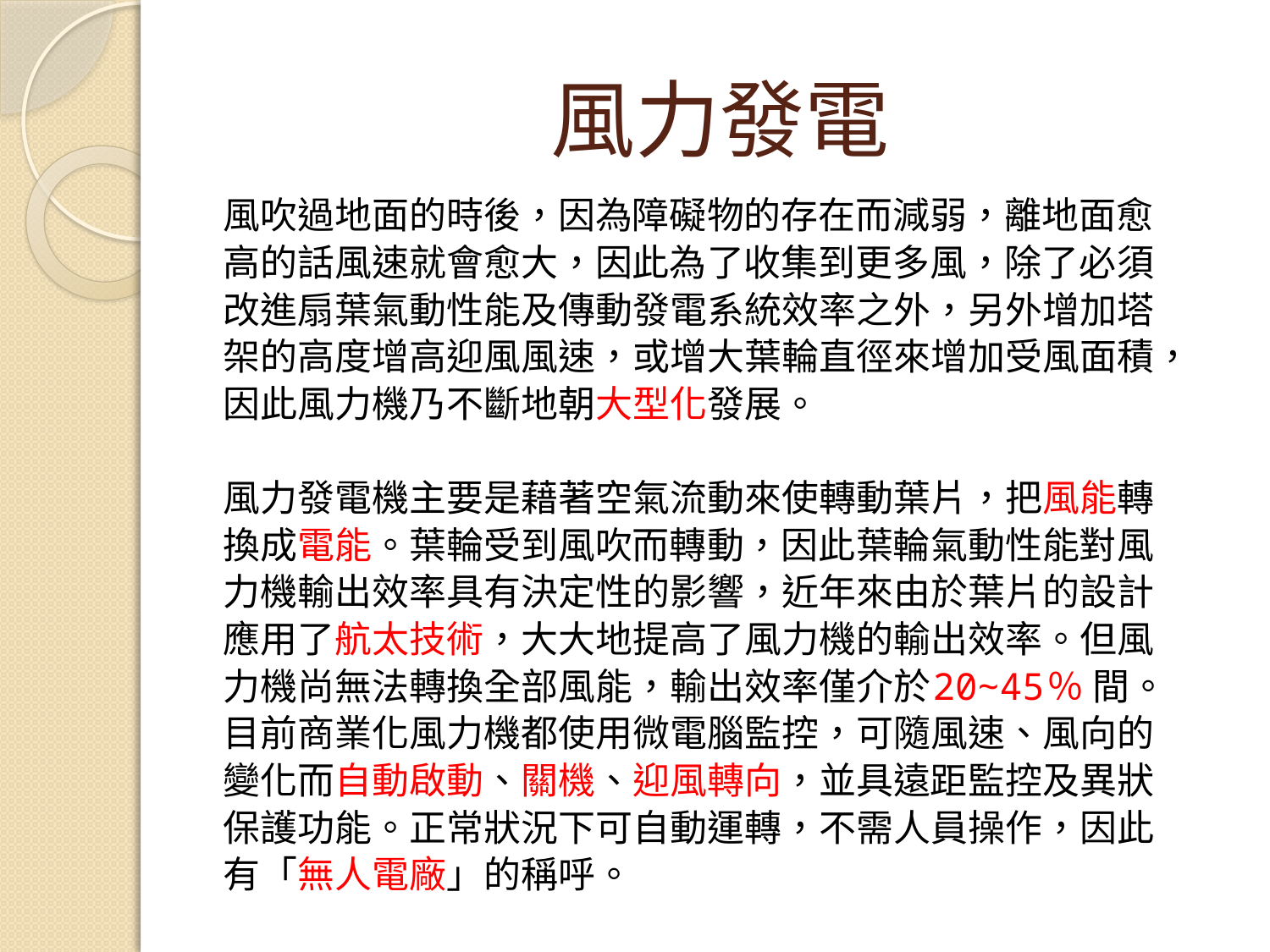

# 風力發電

風吹過地面的時後，因為障礙物的存在而減弱，離地面愈
高的話風速就會愈大，因此為了收集到更多風，除了必須
改進扇葉氣動性能及傳動發電系統效率之外，另外增加塔
架的高度增高迎風風速，或增大葉輪直徑來增加受風面積，
因此風力機乃不斷地朝大型化發展。

風力發電機主要是藉著空氣流動來使轉動葉片，把風能轉
換成電能。葉輪受到風吹而轉動，因此葉輪氣動性能對風
力機輸出效率具有決定性的影響，近年來由於葉片的設計
應用了航太技術，大大地提高了風力機的輸出效率。但風
力機尚無法轉換全部風能，輸出效率僅介於20∼45％ 間。
目前商業化風力機都使用微電腦監控，可隨風速、風向的
變化而自動啟動、關機、迎風轉向，並具遠距監控及異狀
保護功能。正常狀況下可自動運轉，不需人員操作，因此
有「無人電廠」的稱呼。